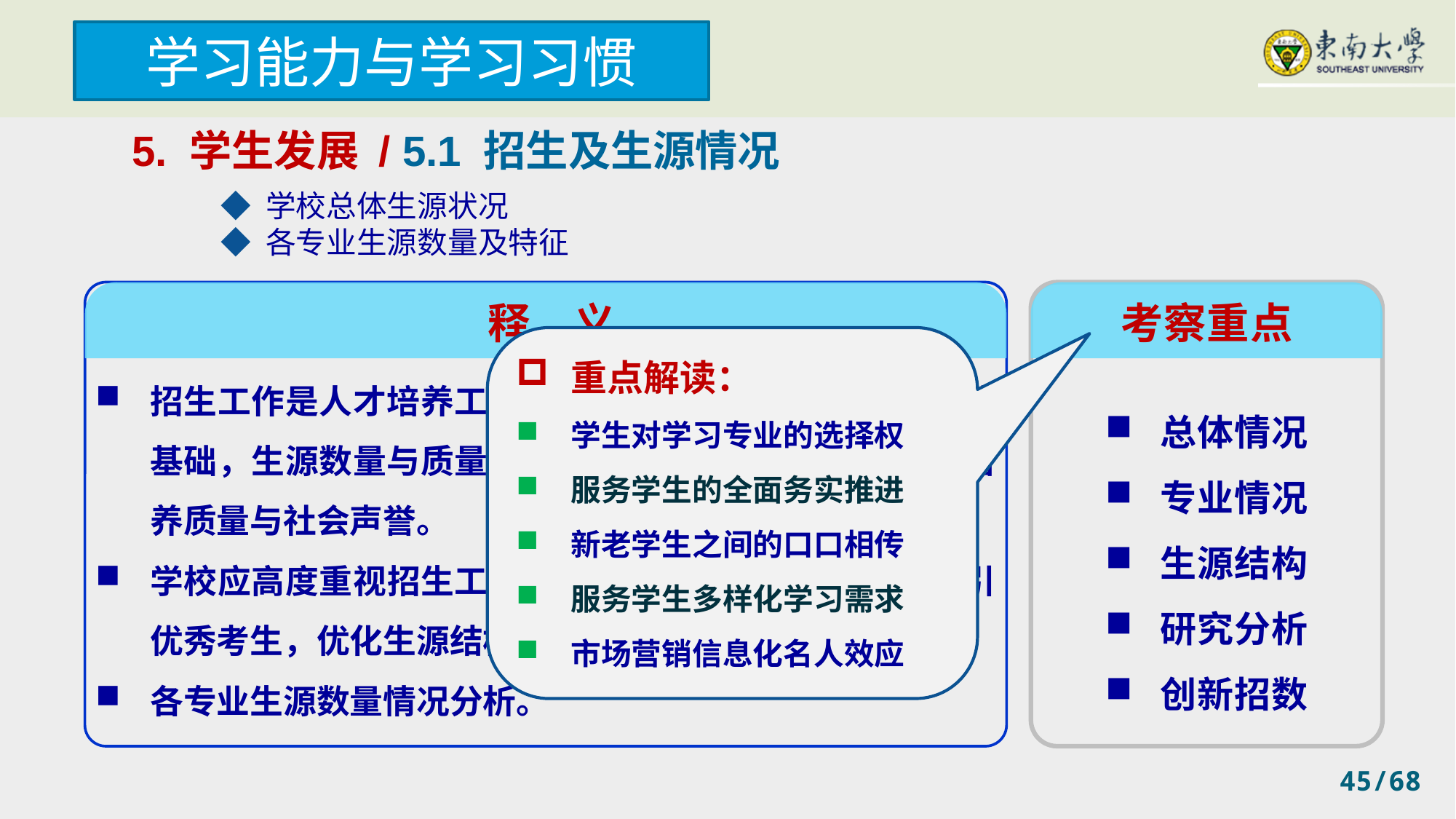

学习能力与学习习惯
5. 学生发展 / 5.1 招生及生源情况
◆ 学校总体生源状况
◆ 各专业生源数量及特征

释    义
考察重点
重点解读：
学生对学习专业的选择权
服务学生的全面务实推进
新老学生之间的口口相传
服务学生多样化学习需求
市场营销信息化名人效应

招生工作是人才培养工作的起点，生源质量是培养质量的基础，生源数量与质量在一定程度上反映了学校的人才培养质量与社会声誉。
学校应高度重视招生工作，创新思路，采取有效措施吸引优秀考生，优化生源结构，提高生源质量。
各专业生源数量情况分析。
总体情况
专业情况
生源结构
研究分析
创新招数